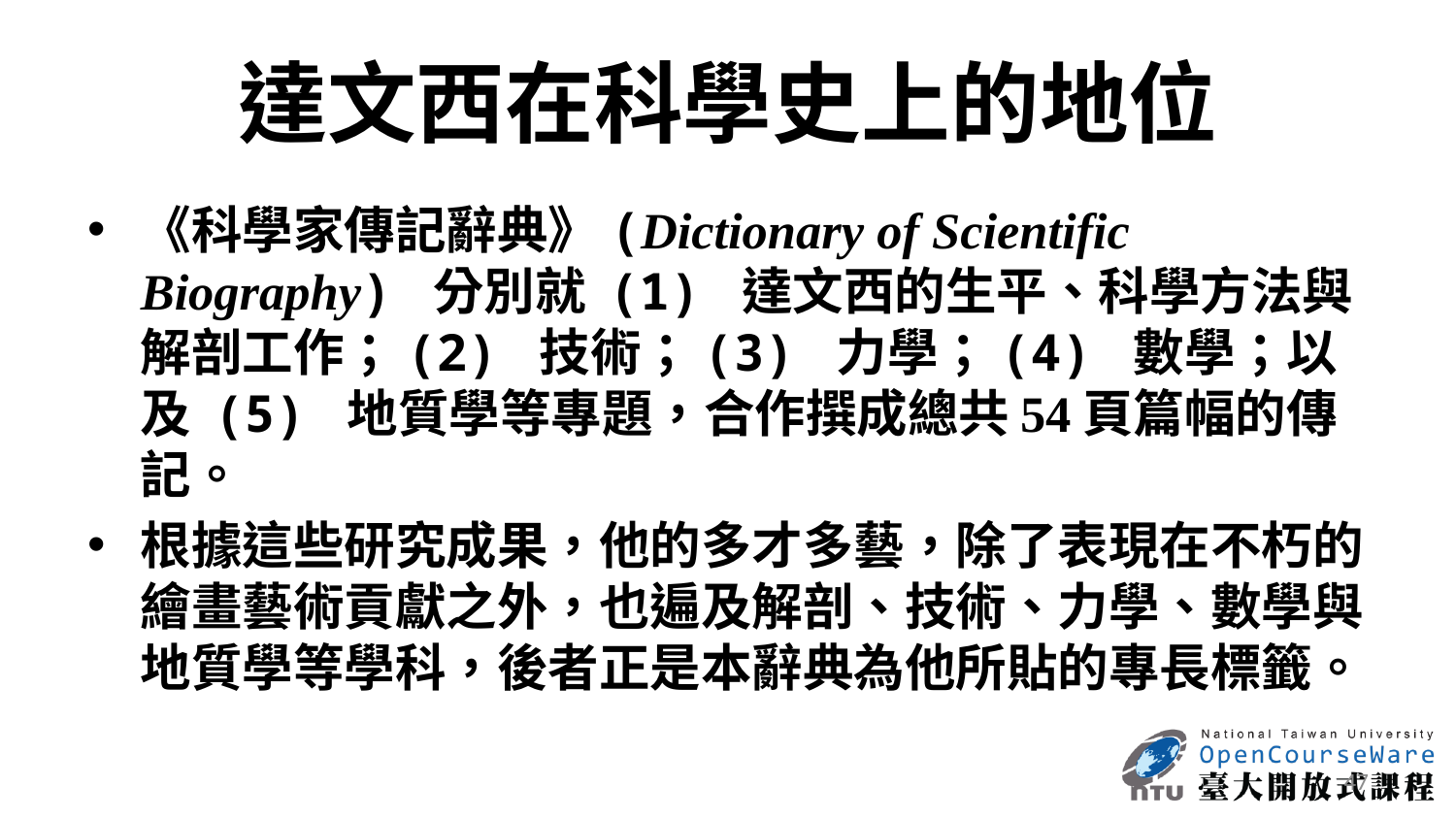

# 達文西在科學史上的地位
《科學家傳記辭典》(Dictionary of Scientific Biography) 分別就 (1) 達文西的生平、科學方法與解剖工作；(2) 技術；(3) 力學；(4) 數學；以及 (5) 地質學等專題，合作撰成總共54頁篇幅的傳記。
根據這些研究成果，他的多才多藝，除了表現在不朽的繪畫藝術貢獻之外，也遍及解剖、技術、力學、數學與地質學等學科，後者正是本辭典為他所貼的專長標籤。
47